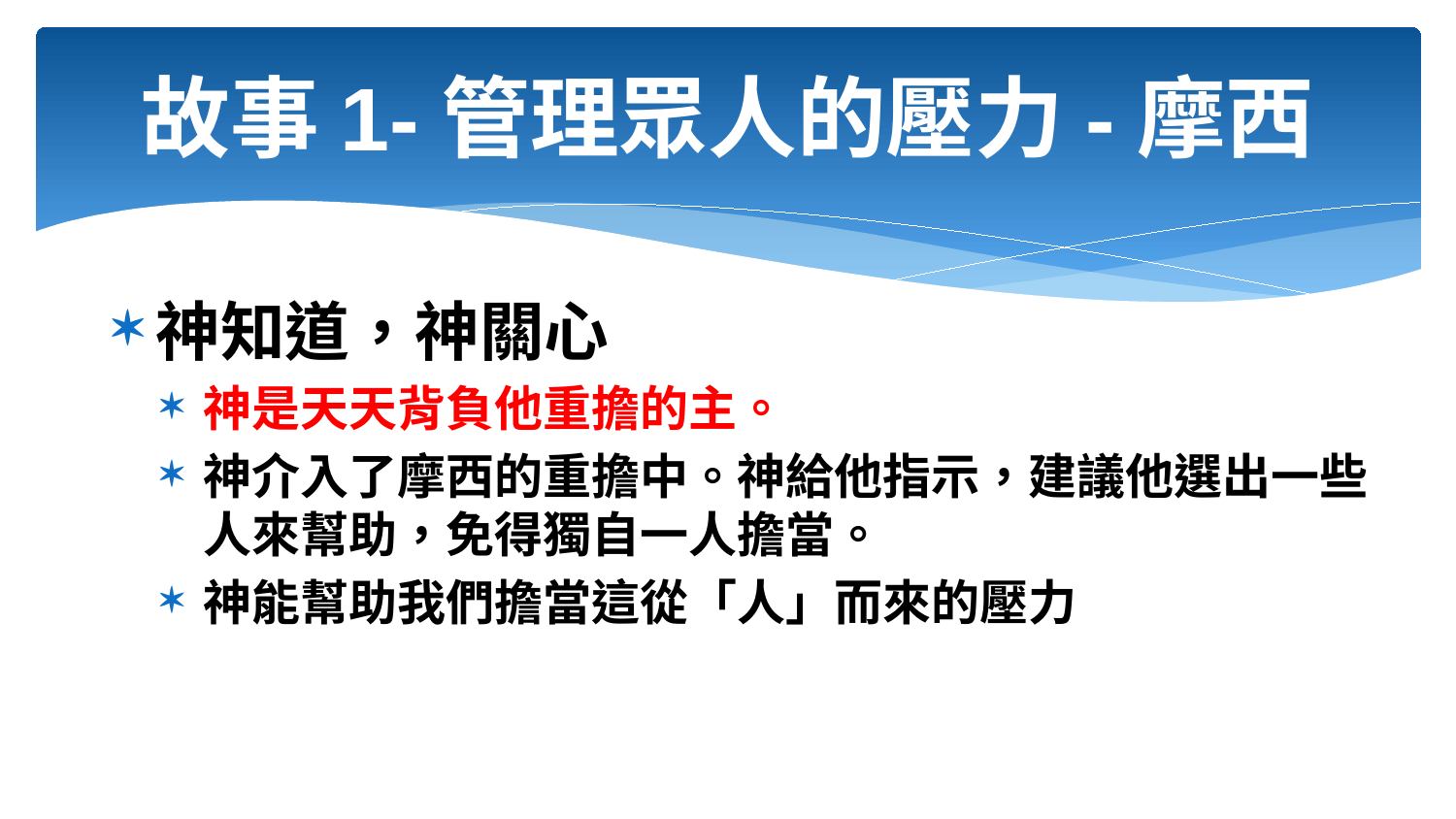

# 故事1-管理眾人的壓力-摩西
神知道，神關心
神是天天背負他重擔的主。
神介入了摩西的重擔中。神給他指示，建議他選出一些人來幫助，免得獨自一人擔當。
神能幫助我們擔當這從「人」而來的壓力